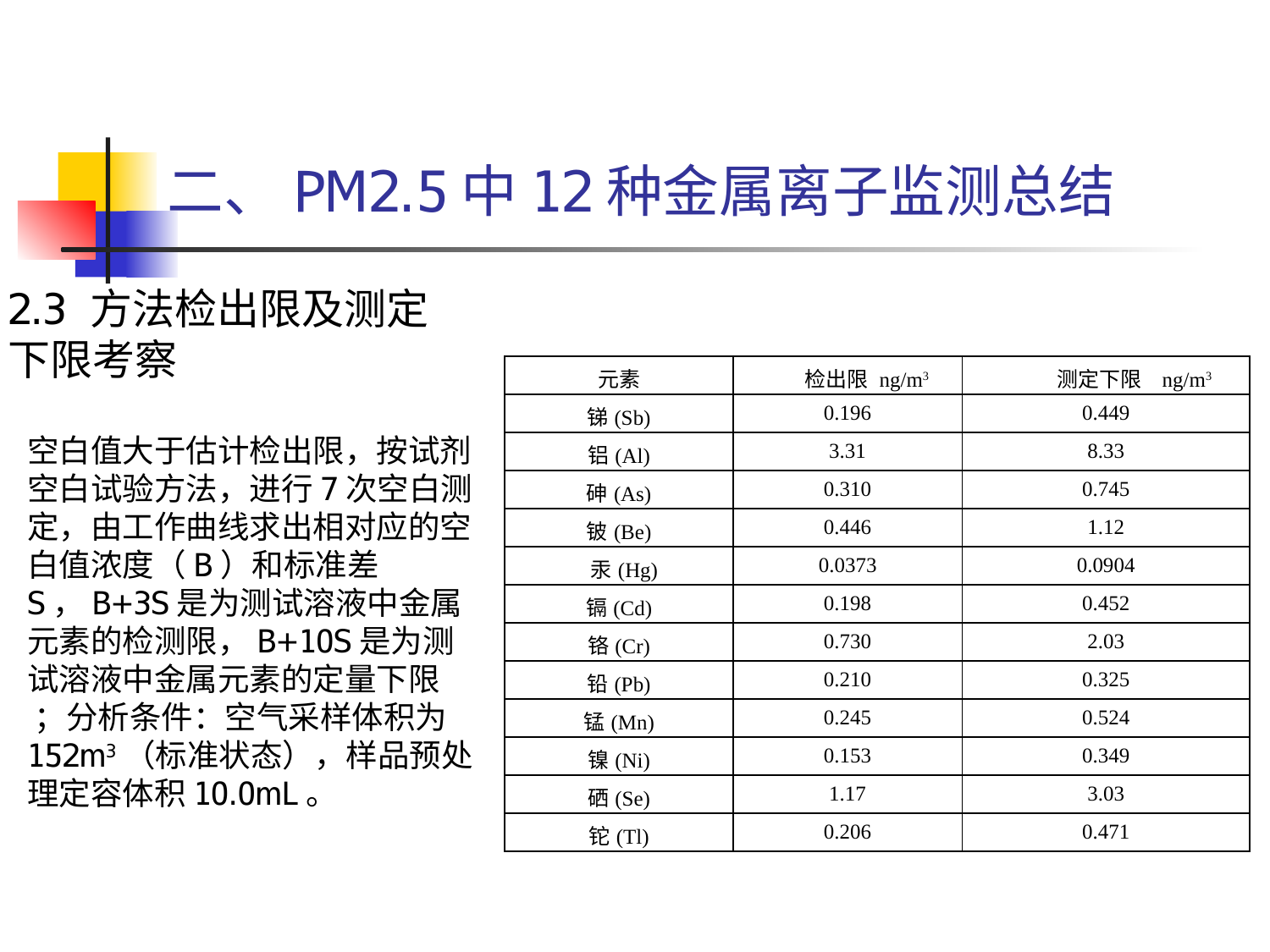

二、PM2.5中12种金属离子监测总结
2.3 方法检出限及测定
下限考察
| 元素 | 检出限 ng/m3 | 测定下限 ng/m3 |
| --- | --- | --- |
| 锑(Sb) | 0.196 | 0.449 |
| 铝(Al) | 3.31 | 8.33 |
| 砷(As) | 0.310 | 0.745 |
| 铍(Be) | 0.446 | 1.12 |
| 汞(Hg) | 0.0373 | 0.0904 |
| 镉(Cd) | 0.198 | 0.452 |
| 铬(Cr) | 0.730 | 2.03 |
| 铅(Pb) | 0.210 | 0.325 |
| 锰(Mn) | 0.245 | 0.524 |
| 镍(Ni) | 0.153 | 0.349 |
| 硒(Se) | 1.17 | 3.03 |
| 铊(Tl) | 0.206 | 0.471 |
空白值大于估计检出限，按试剂空白试验方法，进行7次空白测定，由工作曲线求出相对应的空白值浓度（B）和标准差S，B+3S是为测试溶液中金属元素的检测限，B+10S是为测试溶液中金属元素的定量下限 ；分析条件：空气采样体积为152m3（标准状态），样品预处理定容体积10.0mL。